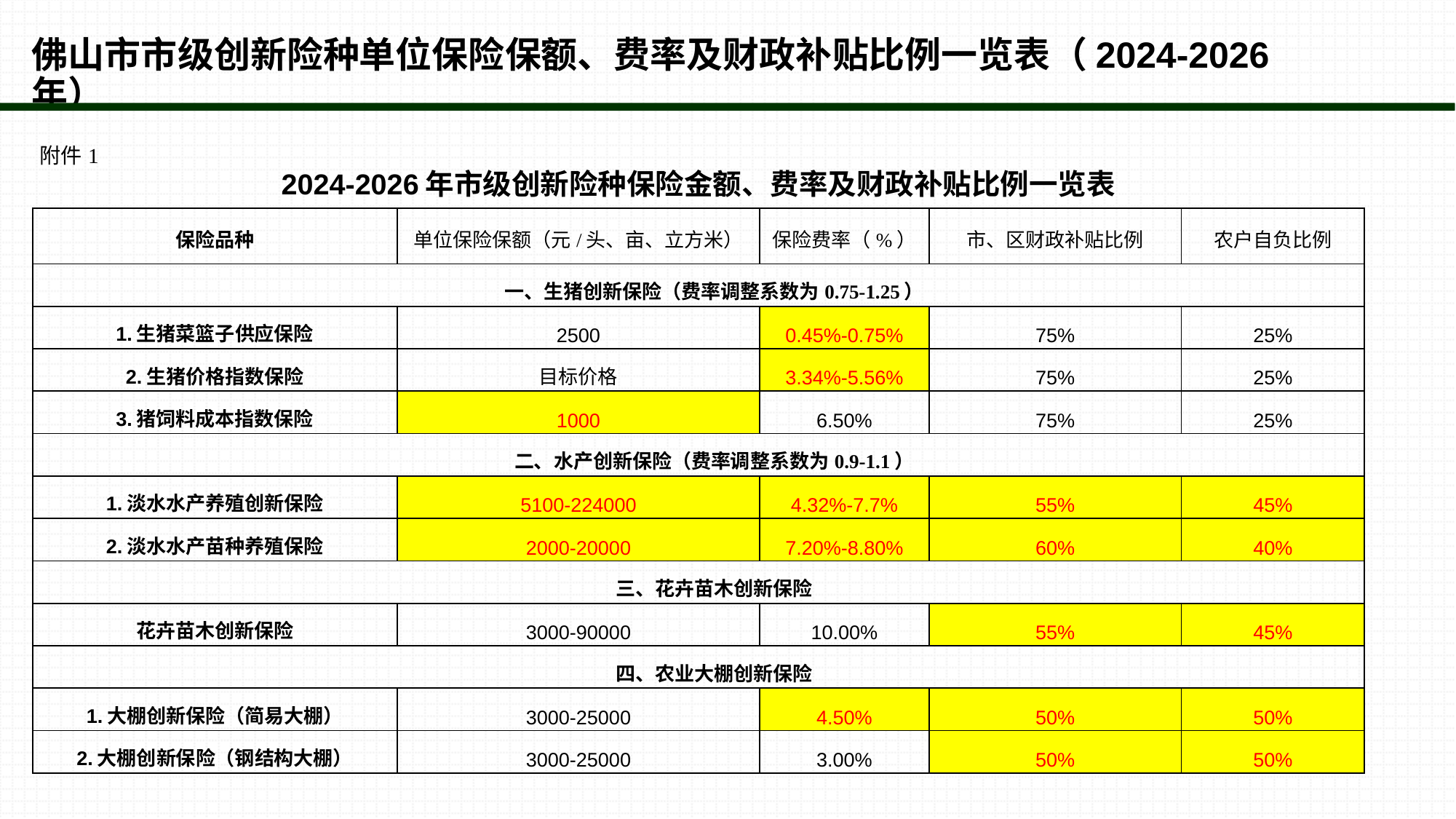

# 佛山市市级创新险种单位保险保额、费率及财政补贴比例一览表（2024-2026年）

| 附件1 2024-2026年市级创新险种保险金额、费率及财政补贴比例一览表 |  |  |  |  |
| --- | --- | --- | --- | --- |
| 保险品种 | 单位保险保额（元/头、亩、立方米） | 保险费率（%） | 市、区财政补贴比例 | 农户自负比例 |
| 一、生猪创新保险（费率调整系数为0.75-1.25） |  |  |  |  |
| 1.生猪菜篮子供应保险 | 2500 | 0.45%-0.75% | 75% | 25% |
| 2.生猪价格指数保险 | 目标价格 | 3.34%-5.56% | 75% | 25% |
| 3.猪饲料成本指数保险 | 1000 | 6.50% | 75% | 25% |
| 二、水产创新保险（费率调整系数为0.9-1.1） |  |  |  |  |
| 1.淡水水产养殖创新保险 | 5100-224000 | 4.32%-7.7% | 55% | 45% |
| 2.淡水水产苗种养殖保险 | 2000-20000 | 7.20%-8.80% | 60% | 40% |
| 三、花卉苗木创新保险 |  |  |  |  |
| 花卉苗木创新保险 | 3000-90000 | 10.00% | 55% | 45% |
| 四、农业大棚创新保险 |  |  |  |  |
| 1.大棚创新保险（简易大棚） | 3000-25000 | 4.50% | 50% | 50% |
| 2.大棚创新保险（钢结构大棚） | 3000-25000 | 3.00% | 50% | 50% |